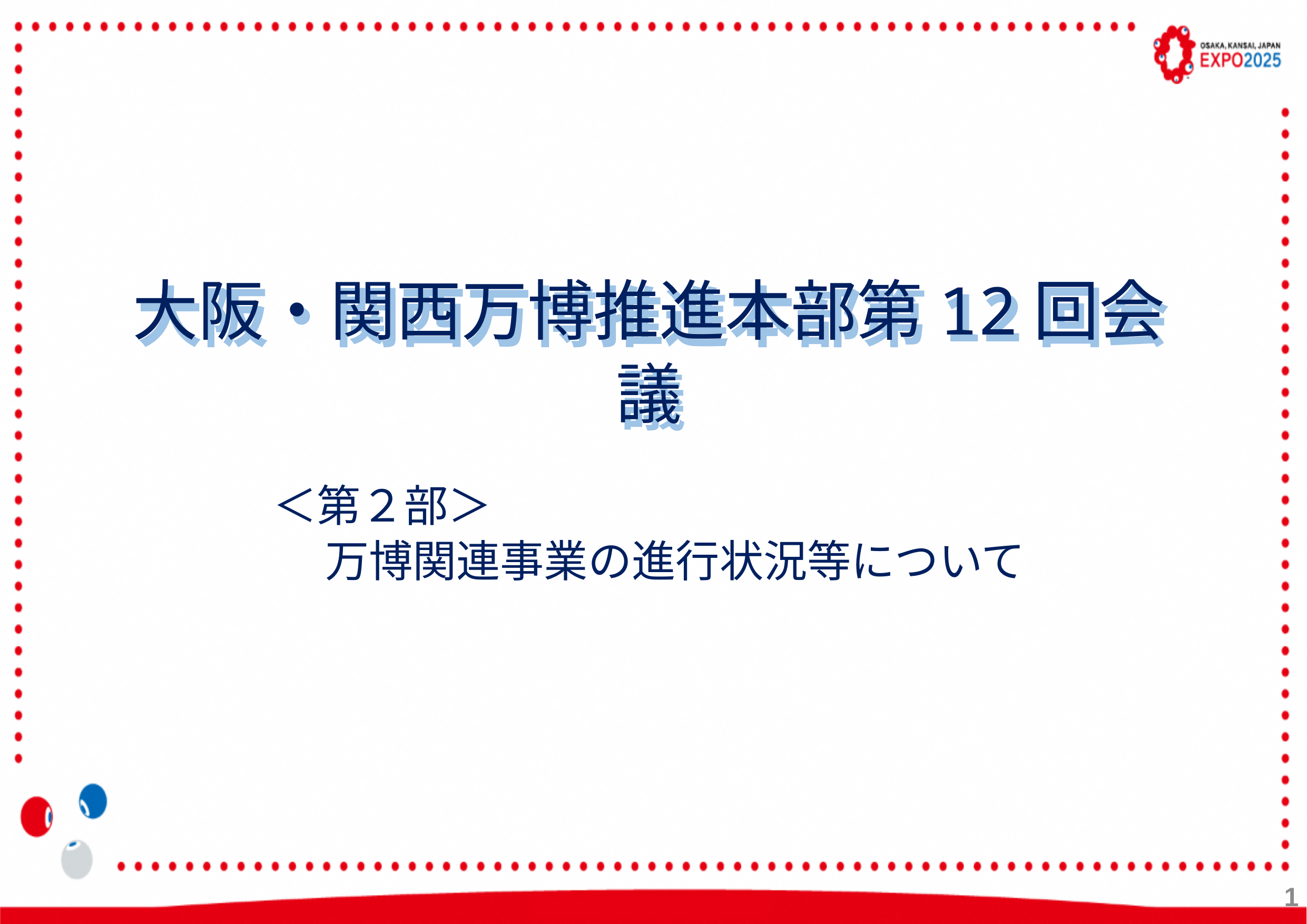

大阪・関西万博推進本部第12回会議
大阪・関西万博推進本部第12回会議
＜第２部＞
　万博関連事業の進行状況等について